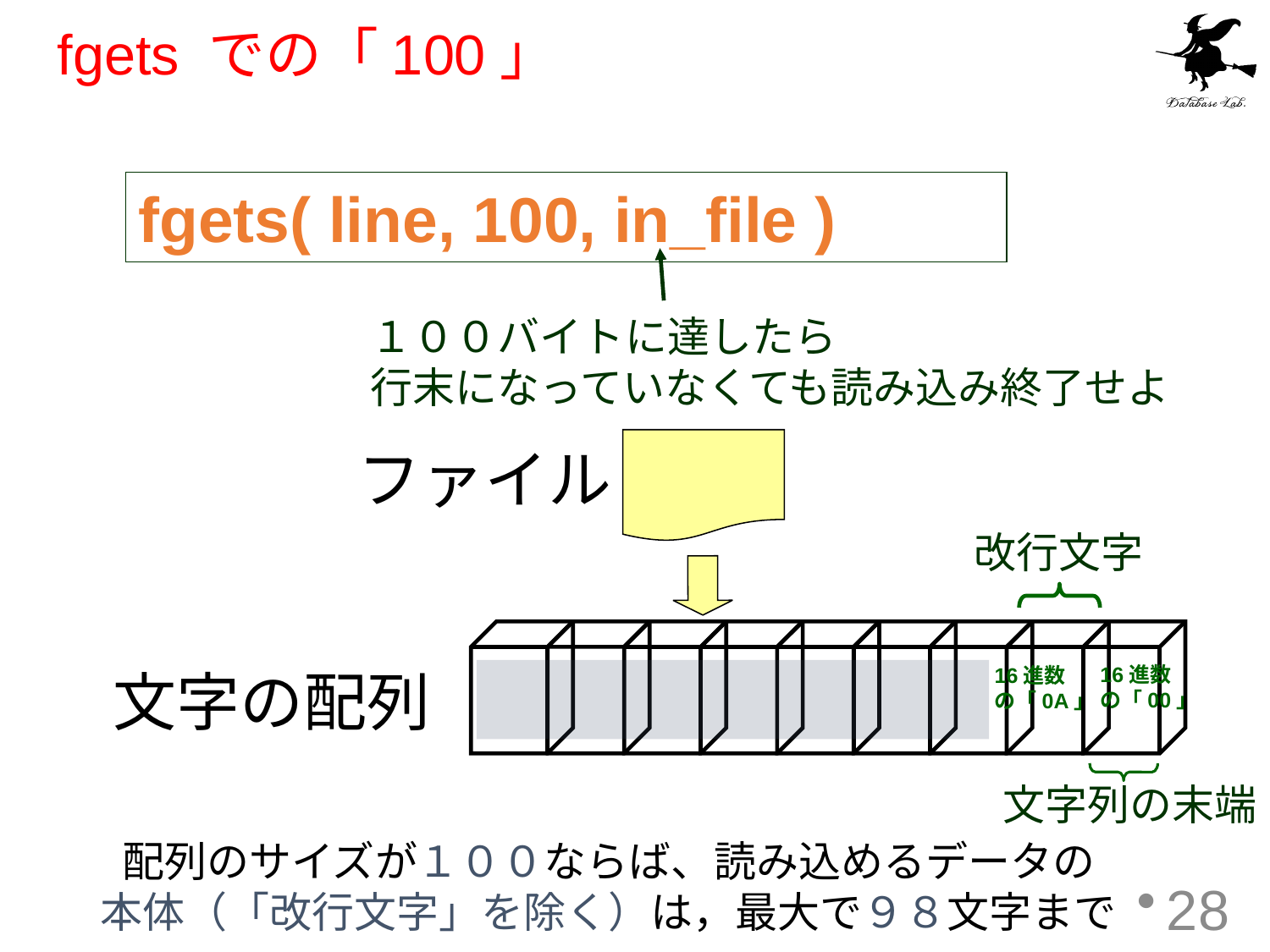

# fgets での「100」
fgets( line, 100, in_file )

１００バイトに達したら
行末になっていなくても読み込み終了せよ

ファイル
改行文字

16進数
の「00」
文字の配列
16進数
の「0A」

文字列の末端
配列のサイズが１００ならば、読み込めるデータの
本体（「改行文字」を除く）は，最大で９８文字まで
28